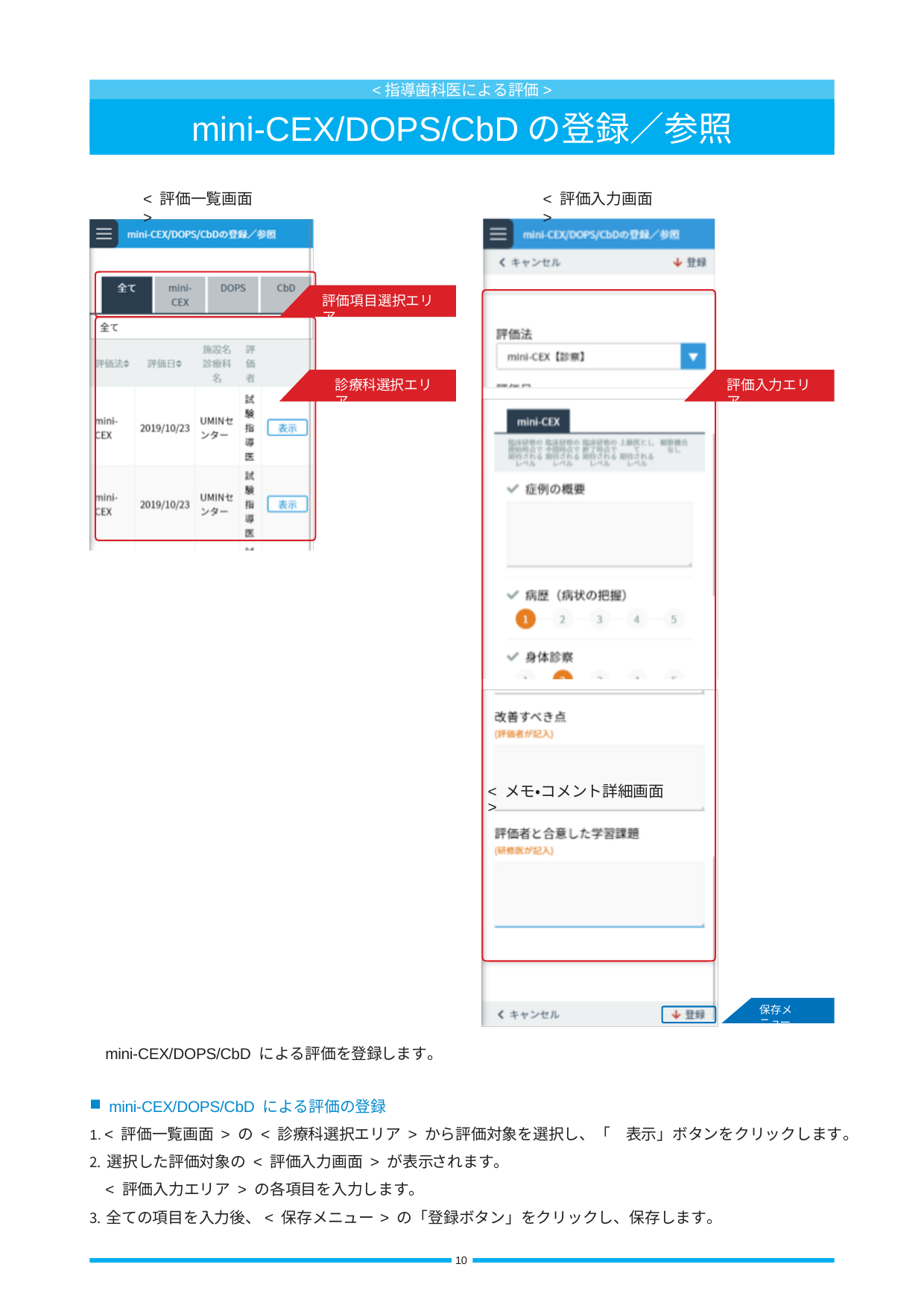

<指導歯科医による評価>
mini-CEX/DOPS/CbDの登録／参照

< 評価一覧画面 >
< 評価入力画面 >

評価項目選択エリア

診療科選択エリア
評価入力エリア

< メモ・コメント詳細画面>

保存メニュー
mini-CEX/DOPS/CbD による評価を登録します。

mini-CEX/DOPS/CbD による評価の登録
< 評価一覧画面 > の< 診療科選択エリア > から評価対象を選択し、「　表示」ボタンをクリックします 。
選択した評価対象の < 評価入力画面> が表示されます。
< 評価入力エリア > の各項目を入力します。
全ての項目を入力後、< 保存メニュー> の「登録ボタン」をクリックし、保存します。
10